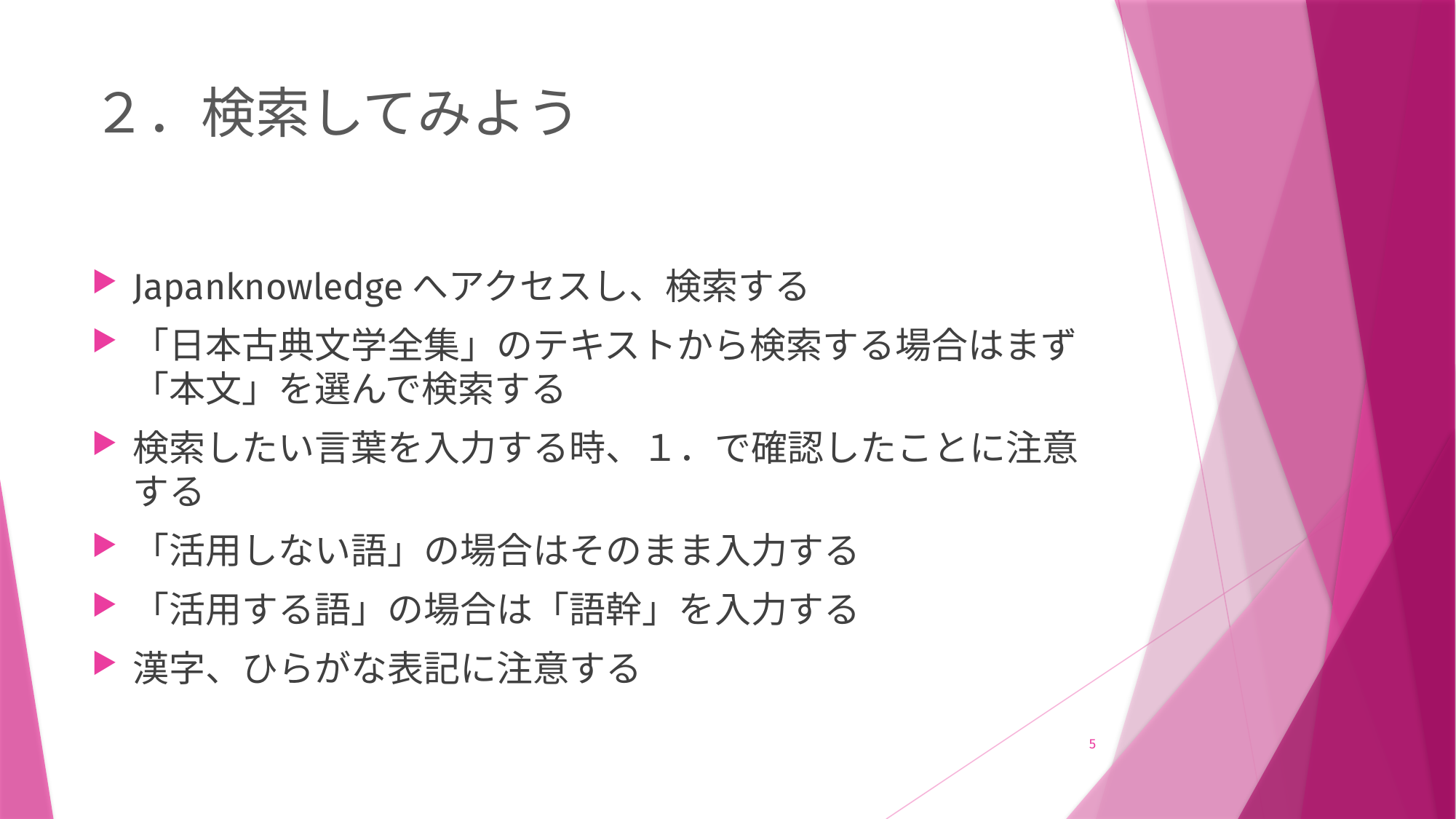

# ２．検索してみよう
Japanknowledgeへアクセスし、検索する
「日本古典文学全集」のテキストから検索する場合はまず「本文」を選んで検索する
検索したい言葉を入力する時、１．で確認したことに注意する
「活用しない語」の場合はそのまま入力する
「活用する語」の場合は「語幹」を入力する
漢字、ひらがな表記に注意する
5